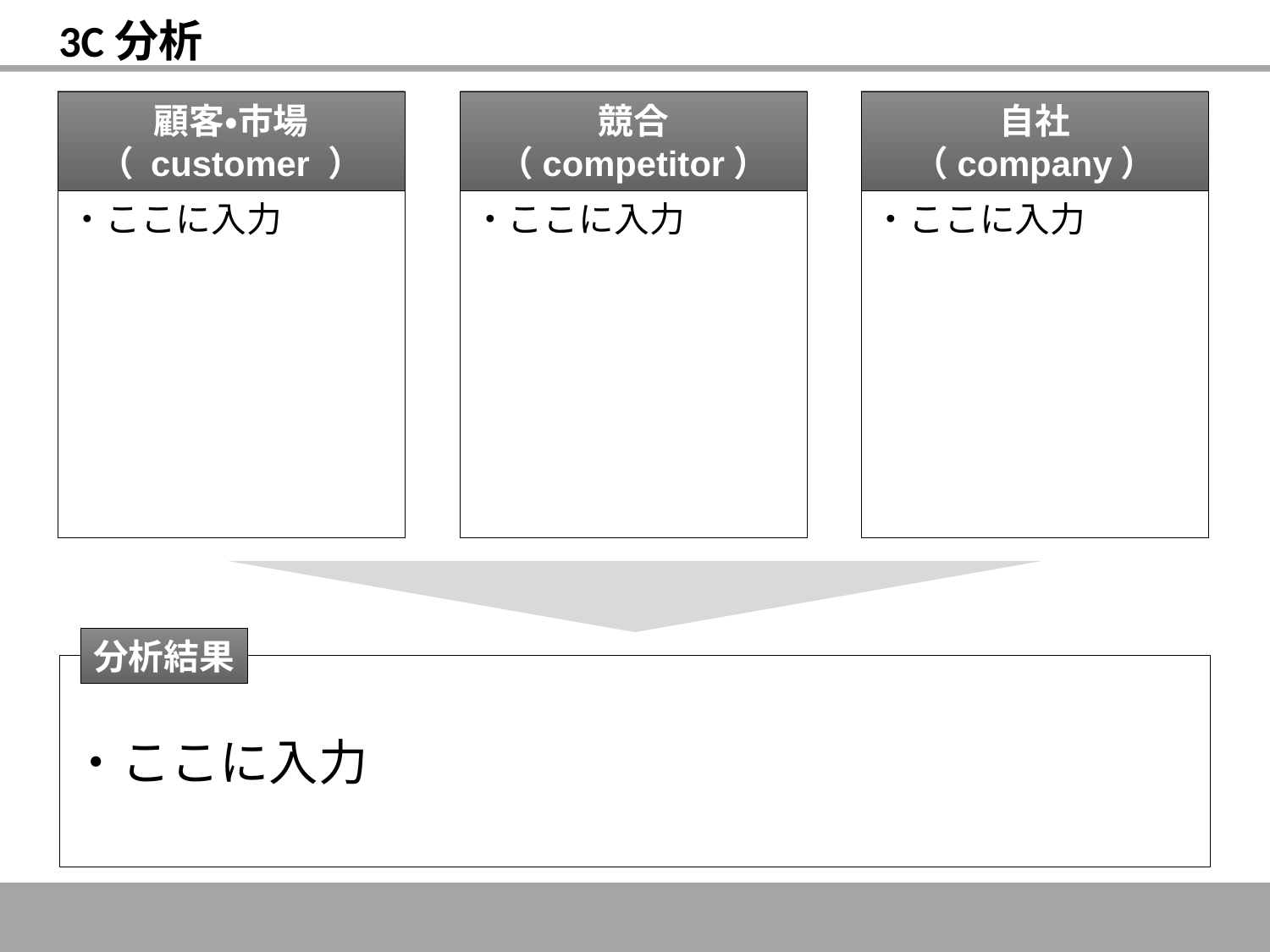

3C分析

顧客・市場
（ customer ）
競合
（competitor）
自社
（company）
・ここに入力
・ここに入力
・ここに入力

分析結果
・ここに入力